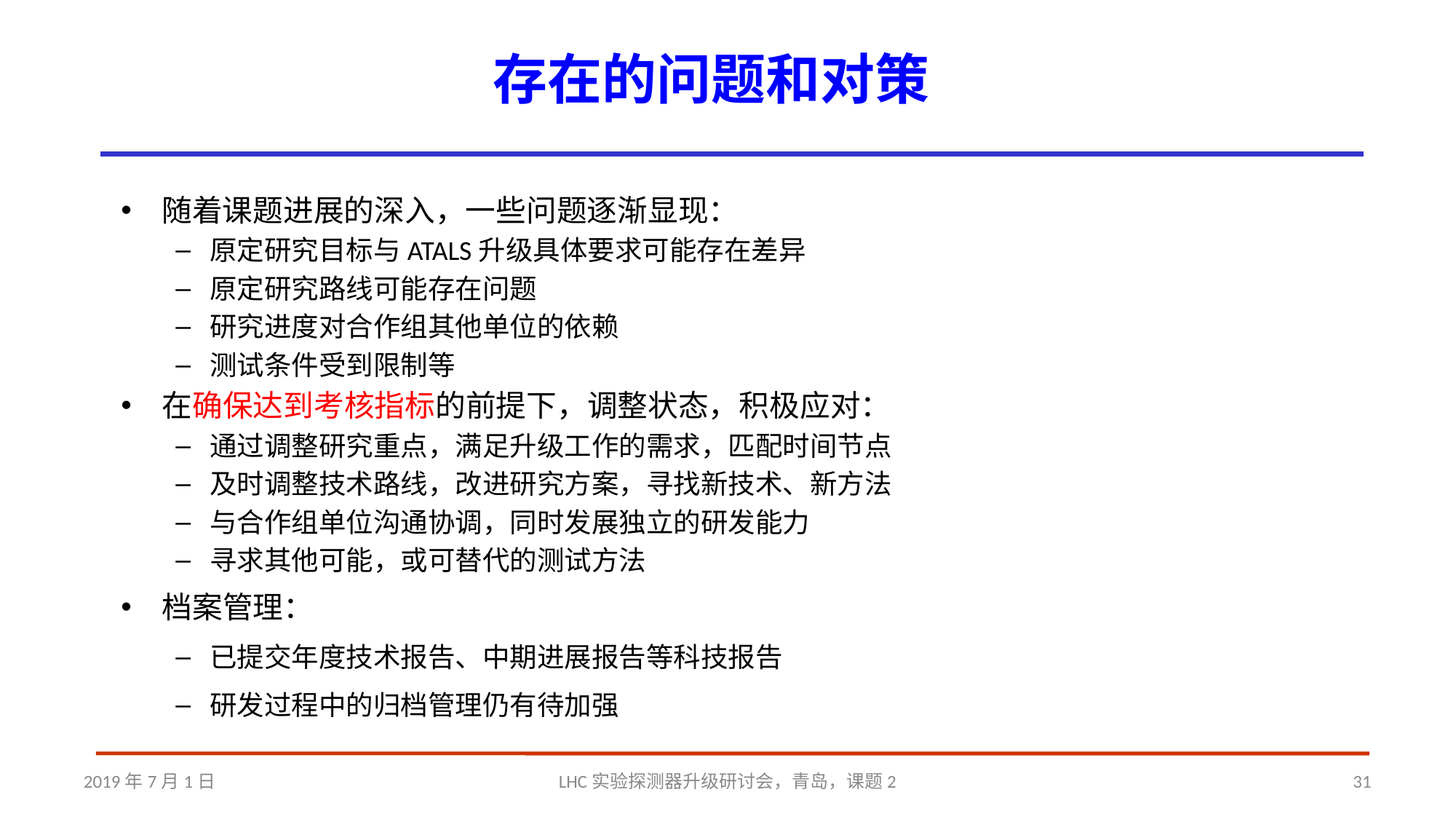

# 存在的问题和对策
随着课题进展的深入，一些问题逐渐显现：
原定研究目标与ATALS升级具体要求可能存在差异
原定研究路线可能存在问题
研究进度对合作组其他单位的依赖
测试条件受到限制等
在确保达到考核指标的前提下，调整状态，积极应对：
通过调整研究重点，满足升级工作的需求，匹配时间节点
及时调整技术路线，改进研究方案，寻找新技术、新方法
与合作组单位沟通协调，同时发展独立的研发能力
寻求其他可能，或可替代的测试方法
档案管理：
已提交年度技术报告、中期进展报告等科技报告
研发过程中的归档管理仍有待加强
2019年7月1日
LHC实验探测器升级研讨会，青岛，课题2
31